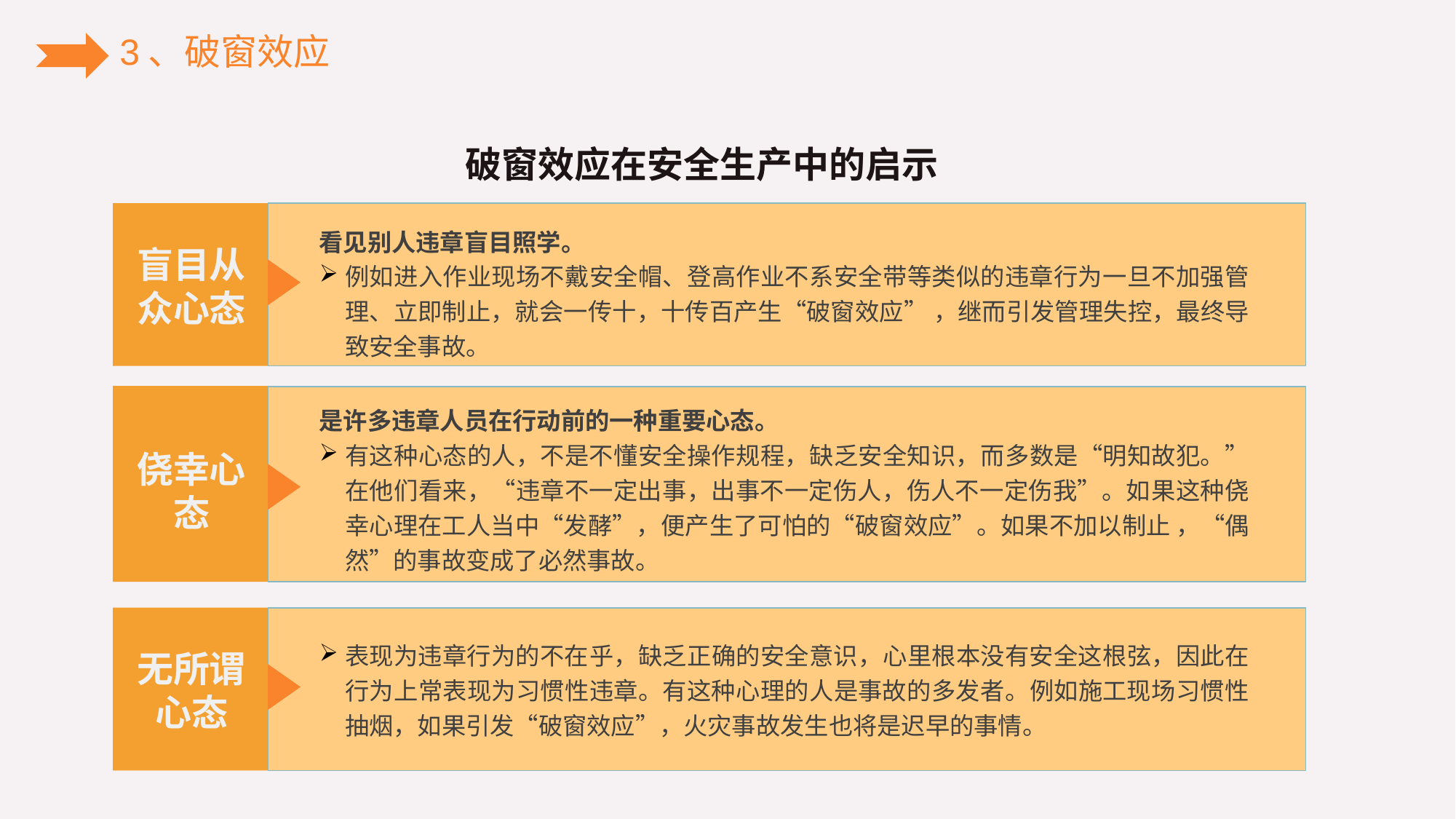

3、破窗效应

破窗效应在安全生产中的启示

盲目从众心态

看见别人违章盲目照学。
例如进入作业现场不戴安全帽、登高作业不系安全带等类似的违章行为一旦不加强管理、立即制止，就会一传十，十传百产生“破窗效应” ，继而引发管理失控，最终导致安全事故。

侥幸心态

是许多违章人员在行动前的一种重要心态。
有这种心态的人，不是不懂安全操作规程，缺乏安全知识，而多数是“明知故犯。”在他们看来，“违章不一定出事，出事不一定伤人，伤人不一定伤我”。如果这种侥幸心理在工人当中“发酵”，便产生了可怕的“破窗效应”。如果不加以制止 ，“偶然”的事故变成了必然事故。

无所谓心态

表现为违章行为的不在乎，缺乏正确的安全意识，心里根本没有安全这根弦，因此在行为上常表现为习惯性违章。有这种心理的人是事故的多发者。例如施工现场习惯性抽烟，如果引发“破窗效应”，火灾事故发生也将是迟早的事情。